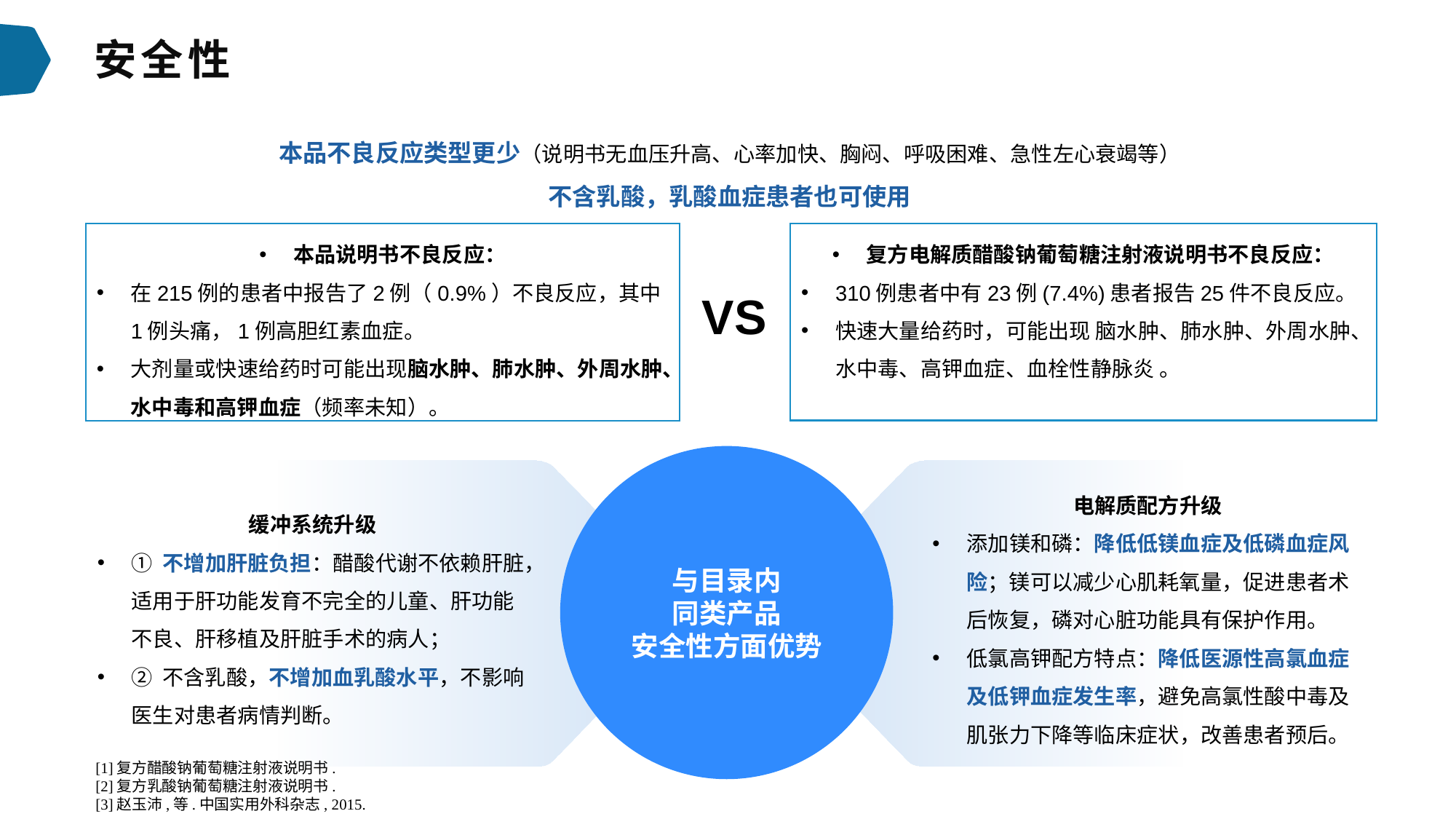

安全性

本品不良反应类型更少（说明书无血压升高、心率加快、胸闷、呼吸困难、急性左心衰竭等）
不含乳酸，乳酸血症患者也可使用
本品说明书不良反应：
在215例的患者中报告了2例（0.9%）不良反应，其中1例头痛，1例高胆红素血症。
大剂量或快速给药时可能出现脑水肿、肺水肿、外周水肿、水中毒和高钾血症（频率未知）。
复方电解质醋酸钠葡萄糖注射液说明书不良反应：
310例患者中有23例(7.4%)患者报告25件不良反应。
快速大量给药时，可能出现 脑水肿、肺水肿、外周水肿、水中毒、高钾血症、血栓性静脉炎 。

VS
与目录内
同类产品
安全性方面优势
缓冲系统升级
① 不增加肝脏负担：醋酸代谢不依赖肝脏，适用于肝功能发育不完全的儿童、肝功能不良、肝移植及肝脏手术的病人；
② 不含乳酸，不增加血乳酸水平，不影响医生对患者病情判断。
电解质配方升级
添加镁和磷：降低低镁血症及低磷血症风险；镁可以减少心肌耗氧量，促进患者术后恢复，磷对心脏功能具有保护作用。
低氯高钾配方特点：降低医源性高氯血症及低钾血症发生率，避免高氯性酸中毒及肌张力下降等临床症状，改善患者预后。
[1]复方醋酸钠葡萄糖注射液说明书.
[2]复方乳酸钠葡萄糖注射液说明书.
[3]赵玉沛,等.中国实用外科杂志, 2015.